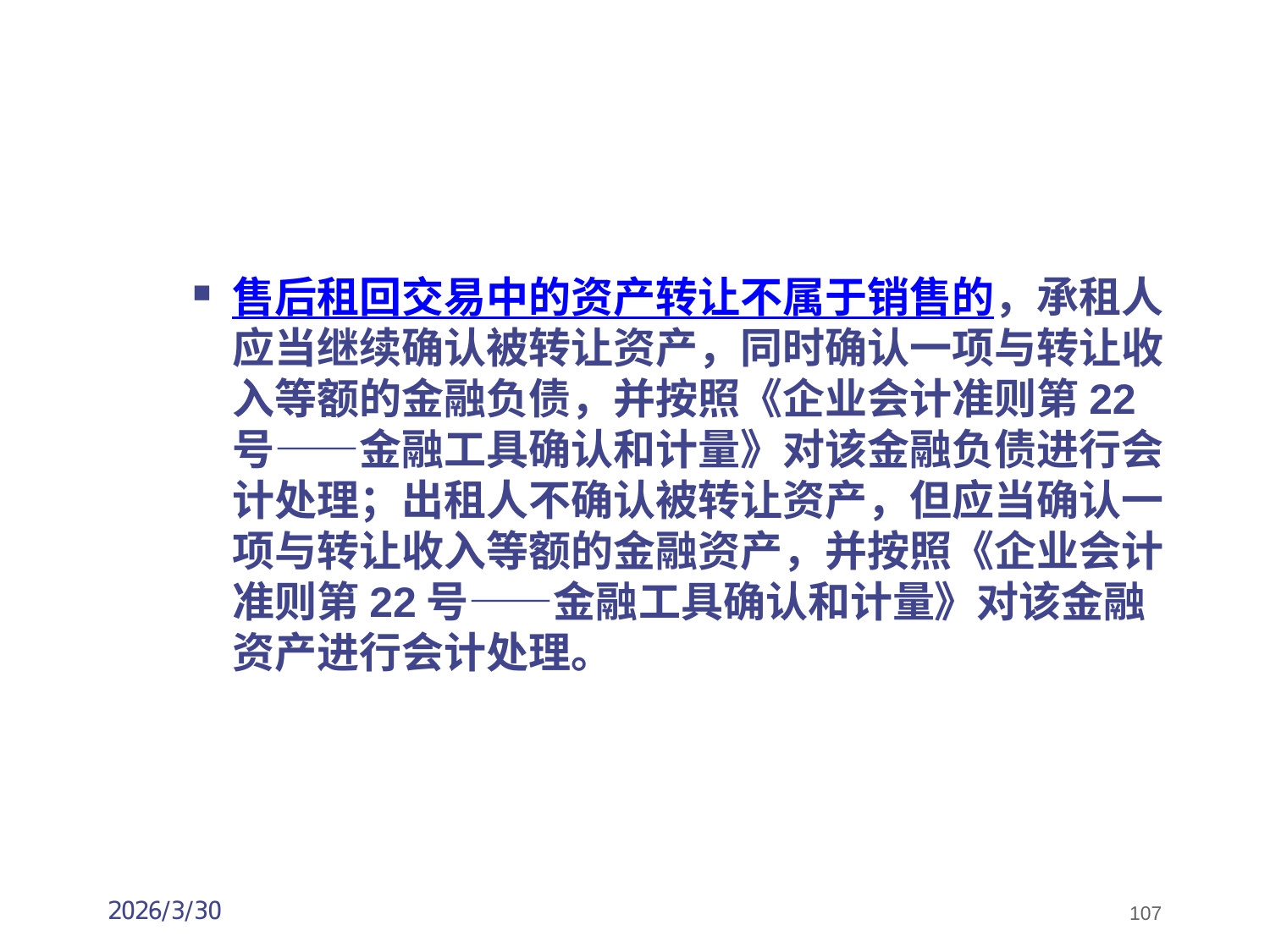

#
售后租回交易中的资产转让不属于销售的，承租人应当继续确认被转让资产，同时确认一项与转让收入等额的金融负债，并按照《企业会计准则第22号——金融工具确认和计量》对该金融负债进行会计处理；出租人不确认被转让资产，但应当确认一项与转让收入等额的金融资产，并按照《企业会计准则第22号——金融工具确认和计量》对该金融资产进行会计处理。
2026/3/30
107